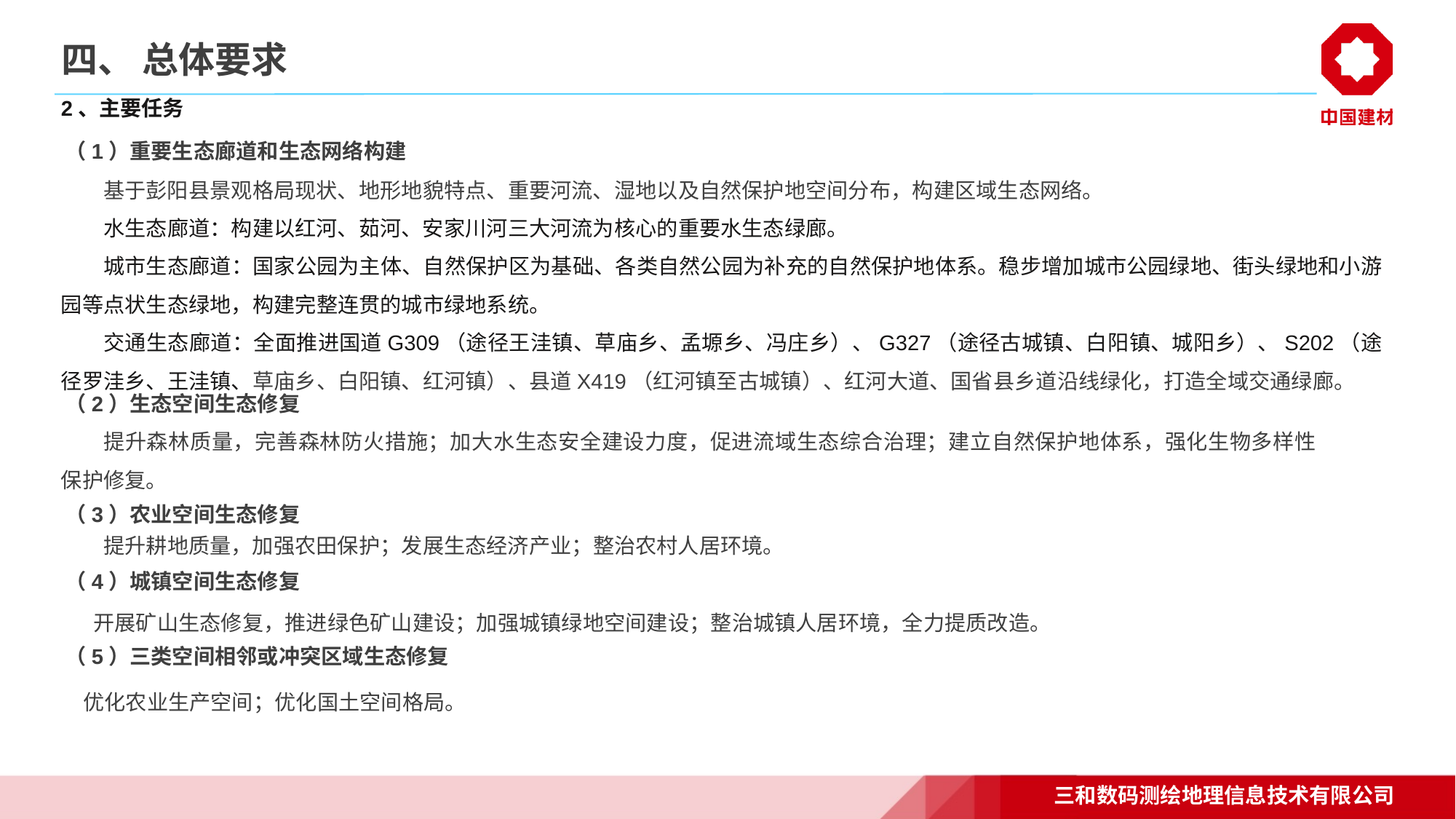

# 四、 总体要求
2、主要任务
（1）重要生态廊道和生态网络构建
基于彭阳县景观格局现状、地形地貌特点、重要河流、湿地以及自然保护地空间分布，构建区域生态网络。
水生态廊道：构建以红河、茹河、安家川河三大河流为核心的重要水生态绿廊。
城市生态廊道：国家公园为主体、自然保护区为基础、各类自然公园为补充的自然保护地体系。稳步增加城市公园绿地、街头绿地和小游园等点状生态绿地，构建完整连贯的城市绿地系统。
交通生态廊道：全面推进国道G309（途径王洼镇、草庙乡、孟塬乡、冯庄乡）、G327（途径古城镇、白阳镇、城阳乡）、S202（途径罗洼乡、王洼镇、草庙乡、白阳镇、红河镇）、县道X419（红河镇至古城镇）、红河大道、国省县乡道沿线绿化，打造全域交通绿廊。
（2）生态空间生态修复

提升森林质量，完善森林防火措施；加大水生态安全建设力度，促进流域生态综合治理；建立自然保护地体系，强化生物多样性保护修复。
（3）农业空间生态修复
提升耕地质量，加强农田保护；发展生态经济产业；整治农村人居环境。
（4）城镇空间生态修复
开展矿山生态修复，推进绿色矿山建设；加强城镇绿地空间建设；整治城镇人居环境，全力提质改造。
（5）三类空间相邻或冲突区域生态修复
优化农业生产空间；优化国土空间格局。